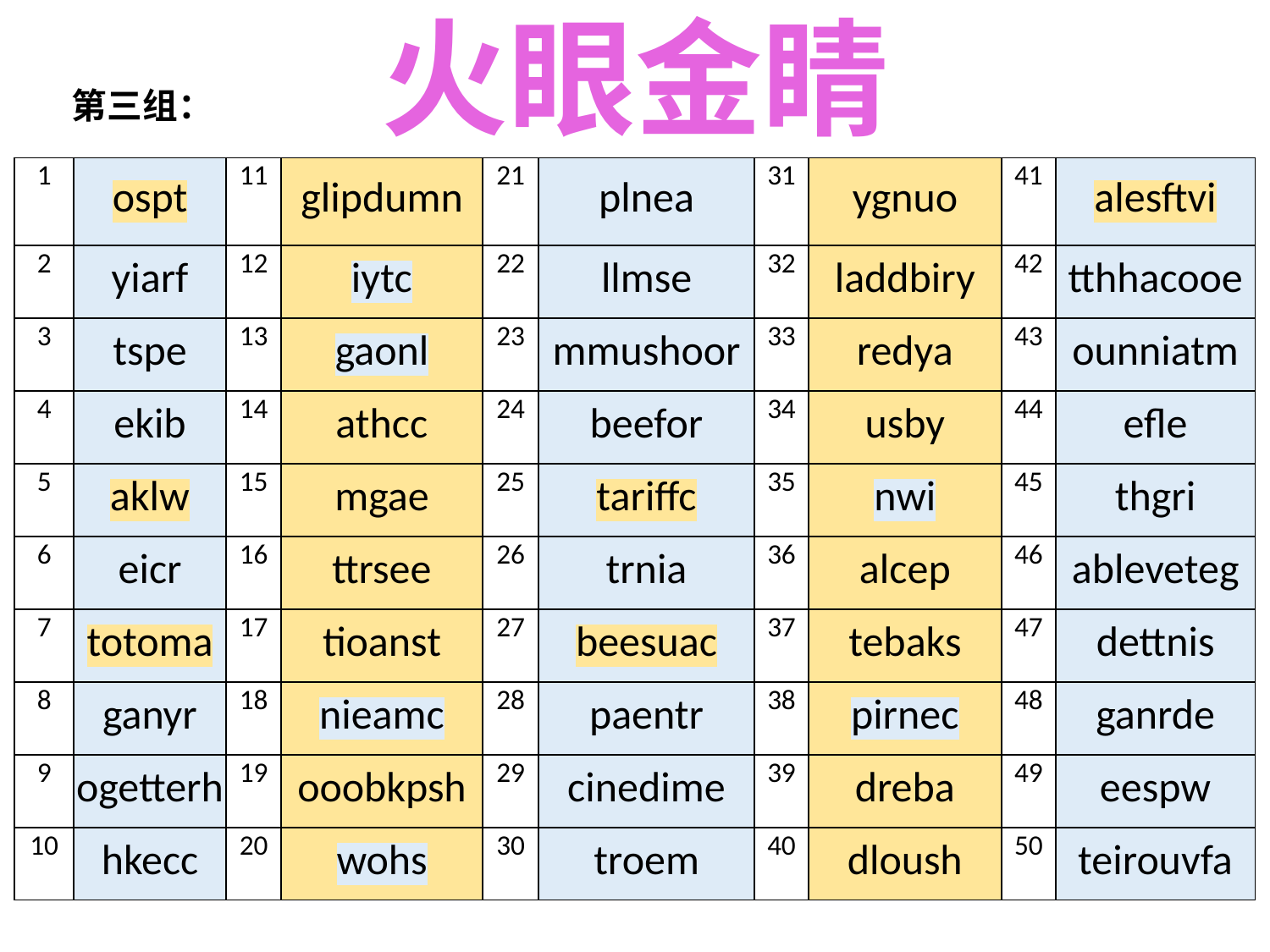

火眼金睛
第三组：
| 1 | ospt | 11 | glipdumn | 21 | plnea | 31 | ygnuo | 41 | alesftvi |
| --- | --- | --- | --- | --- | --- | --- | --- | --- | --- |
| 2 | yiarf | 12 | iytc | 22 | llmse | 32 | laddbiry | 42 | tthhacooe |
| 3 | tspe | 13 | gaonl | 23 | mmushoor | 33 | redya | 43 | ounniatm |
| 4 | ekib | 14 | athcc | 24 | beefor | 34 | usby | 44 | efle |
| 5 | aklw | 15 | mgae | 25 | tariffc | 35 | nwi | 45 | thgri |
| 6 | eicr | 16 | ttrsee | 26 | trnia | 36 | alcep | 46 | ableveteg |
| 7 | totoma | 17 | tioanst | 27 | beesuac | 37 | tebaks | 47 | dettnis |
| 8 | ganyr | 18 | nieamc | 28 | paentr | 38 | pirnec | 48 | ganrde |
| 9 | ogetterh | 19 | ooobkpsh | 29 | cinedime | 39 | dreba | 49 | eespw |
| 10 | hkecc | 20 | wohs | 30 | troem | 40 | dloush | 50 | teirouvfa |